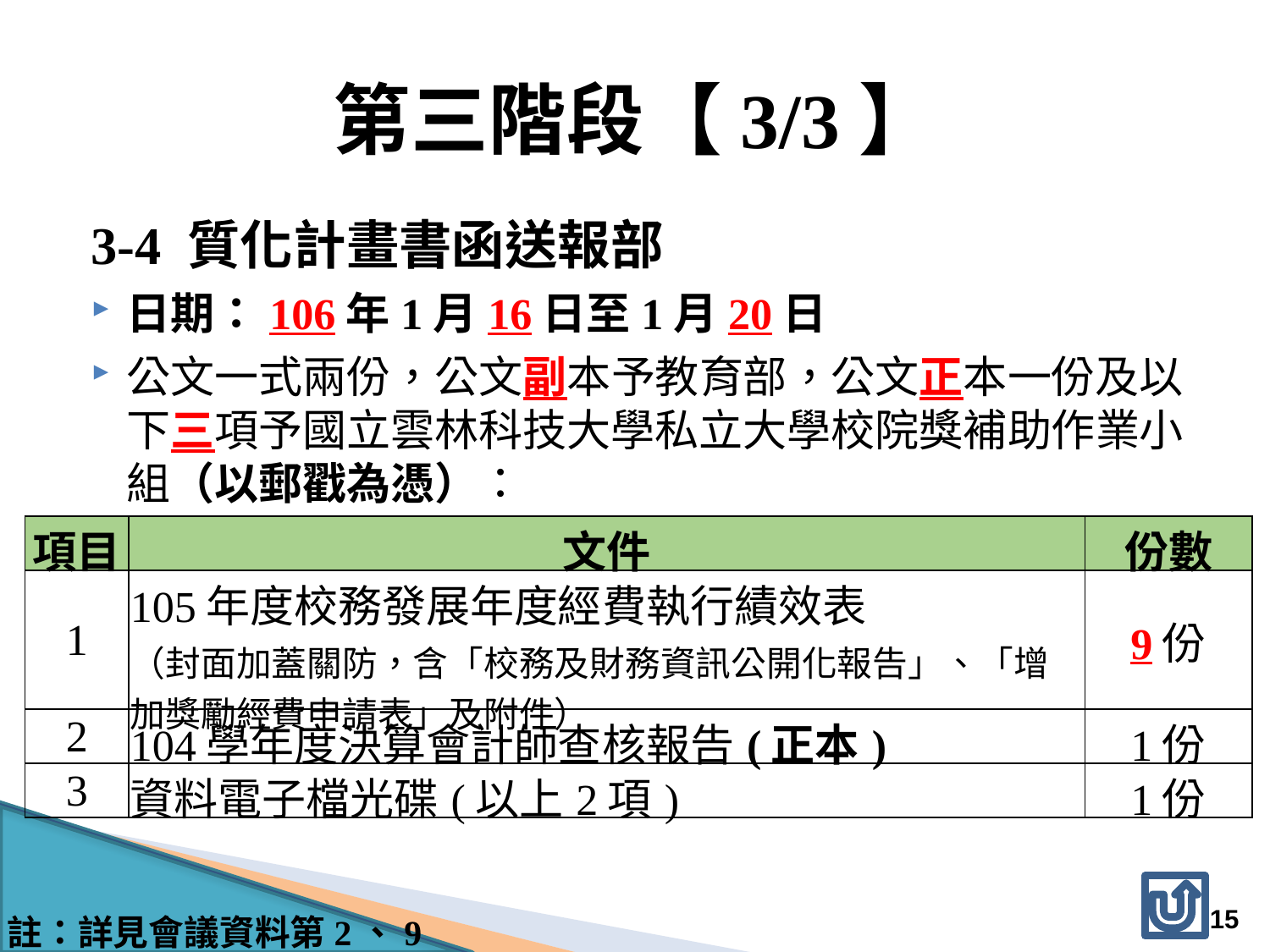

# 第三階段【3/3】
3-4 質化計畫書函送報部
日期：106年1月16日至1月20日
公文一式兩份，公文副本予教育部，公文正本一份及以下三項予國立雲林科技大學私立大學校院獎補助作業小組（以郵戳為憑）：
| 項目 | 文件 | 份數 |
| --- | --- | --- |
| 1 | 105年度校務發展年度經費執行績效表 （封面加蓋關防，含「校務及財務資訊公開化報告」、「增加獎勵經費申請表」及附件） | 9份 |
| 2 | 104學年度決算會計師查核報告(正本) | 1份 |
| 3 | 資料電子檔光碟(以上2項) | 1份 |

15
註：詳見會議資料第2、9頁